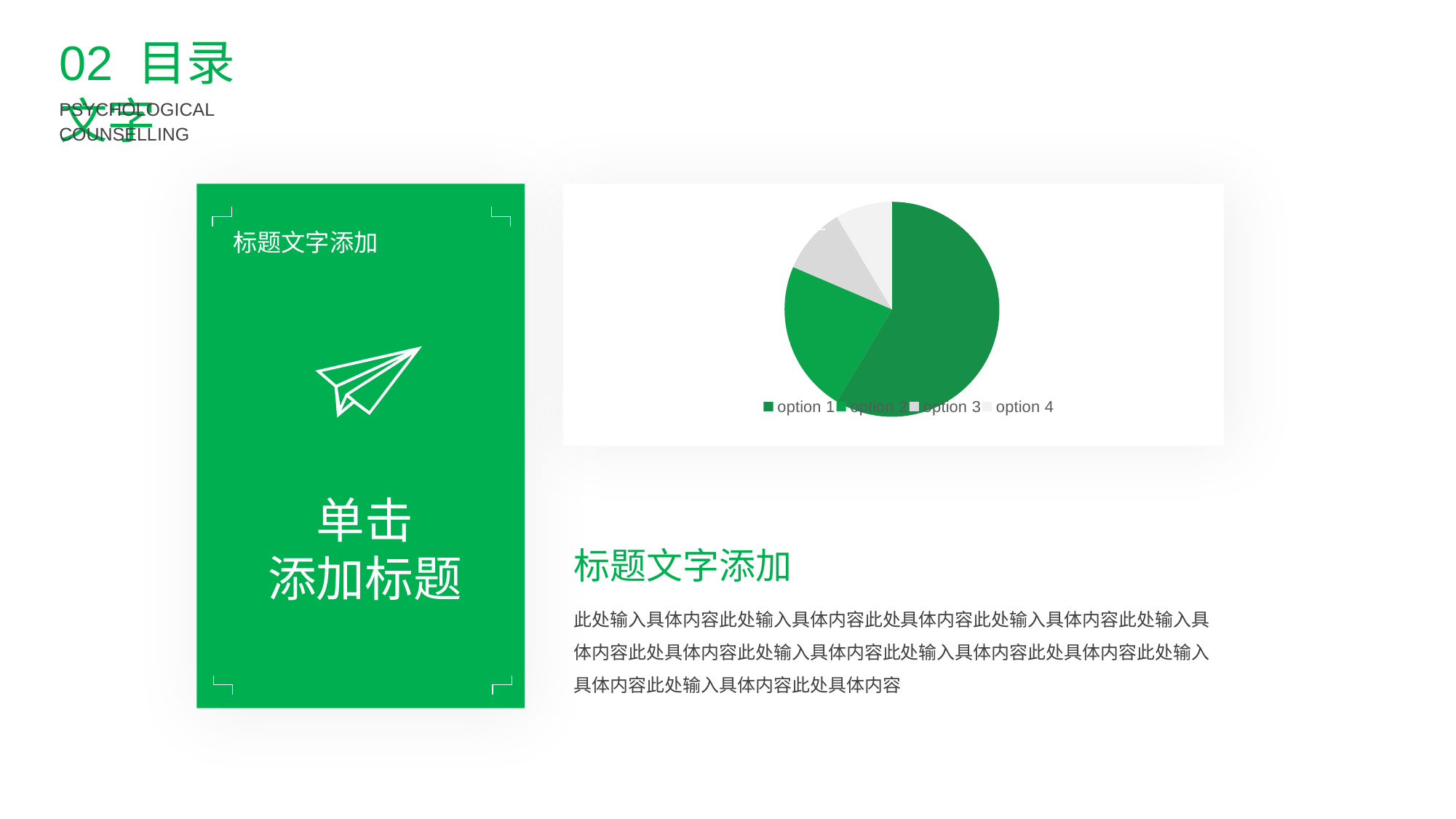

BY YUSHEN
02 目录文字
PSYCHOLOGICAL COUNSELLING

[unsupported chart]

标题文字添加

单击
添加标题
标题文字添加
此处输入具体内容此处输入具体内容此处具体内容此处输入具体内容此处输入具体内容此处具体内容此处输入具体内容此处输入具体内容此处具体内容此处输入具体内容此处输入具体内容此处具体内容